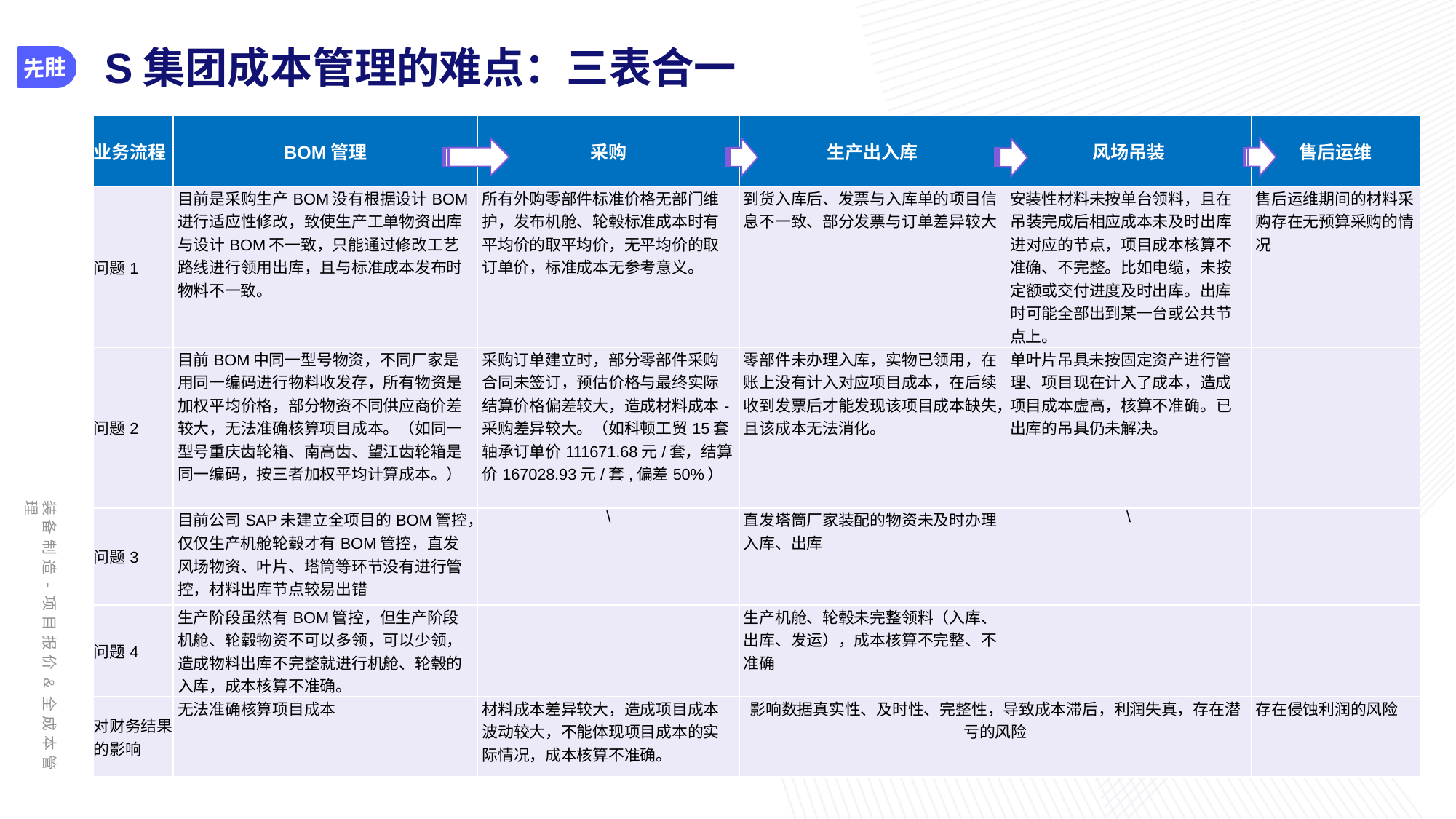

# S集团成本管理的难点：三表合一
| 业务流程 | BOM管理 | 采购 | 生产出入库 | 风场吊装 | 售后运维 |
| --- | --- | --- | --- | --- | --- |
| 问题1 | 目前是采购生产BOM没有根据设计BOM进行适应性修改，致使生产工单物资出库与设计BOM不一致，只能通过修改工艺路线进行领用出库，且与标准成本发布时物料不一致。 | 所有外购零部件标准价格无部门维护，发布机舱、轮毂标准成本时有平均价的取平均价，无平均价的取订单价，标准成本无参考意义。 | 到货入库后、发票与入库单的项目信息不一致、部分发票与订单差异较大 | 安装性材料未按单台领料，且在吊装完成后相应成本未及时出库进对应的节点，项目成本核算不准确、不完整。比如电缆，未按定额或交付进度及时出库。出库时可能全部出到某一台或公共节点上。 | 售后运维期间的材料采购存在无预算采购的情况 |
| 问题2 | 目前BOM中同一型号物资，不同厂家是用同一编码进行物料收发存，所有物资是加权平均价格，部分物资不同供应商价差较大，无法准确核算项目成本。（如同一型号重庆齿轮箱、南高齿、望江齿轮箱是同一编码，按三者加权平均计算成本。） | 采购订单建立时，部分零部件采购合同未签订，预估价格与最终实际结算价格偏差较大，造成材料成本-采购差异较大。（如科顿工贸15套轴承订单价111671.68元/套，结算价167028.93元/套,偏差50%） | 零部件未办理入库，实物已领用，在账上没有计入对应项目成本，在后续收到发票后才能发现该项目成本缺失，且该成本无法消化。 | 单叶片吊具未按固定资产进行管理、项目现在计入了成本，造成项目成本虚高，核算不准确。已出库的吊具仍未解决。 |  |
| 问题3 | 目前公司SAP未建立全项目的BOM管控，仅仅生产机舱轮毂才有BOM管控，直发风场物资、叶片、塔筒等环节没有进行管控，材料出库节点较易出错 | \ | 直发塔筒厂家装配的物资未及时办理入库、出库 | \ |  |
| 问题4 | 生产阶段虽然有BOM管控，但生产阶段机舱、轮毂物资不可以多领，可以少领，造成物料出库不完整就进行机舱、轮毂的入库，成本核算不准确。 |  | 生产机舱、轮毂未完整领料（入库、出库、发运），成本核算不完整、不准确 |  |  |
| 对财务结果的影响 | 无法准确核算项目成本 | 材料成本差异较大，造成项目成本波动较大，不能体现项目成本的实际情况，成本核算不准确。 | 影响数据真实性、及时性、完整性，导致成本滞后，利润失真，存在潜亏的风险 |  | 存在侵蚀利润的风险 |